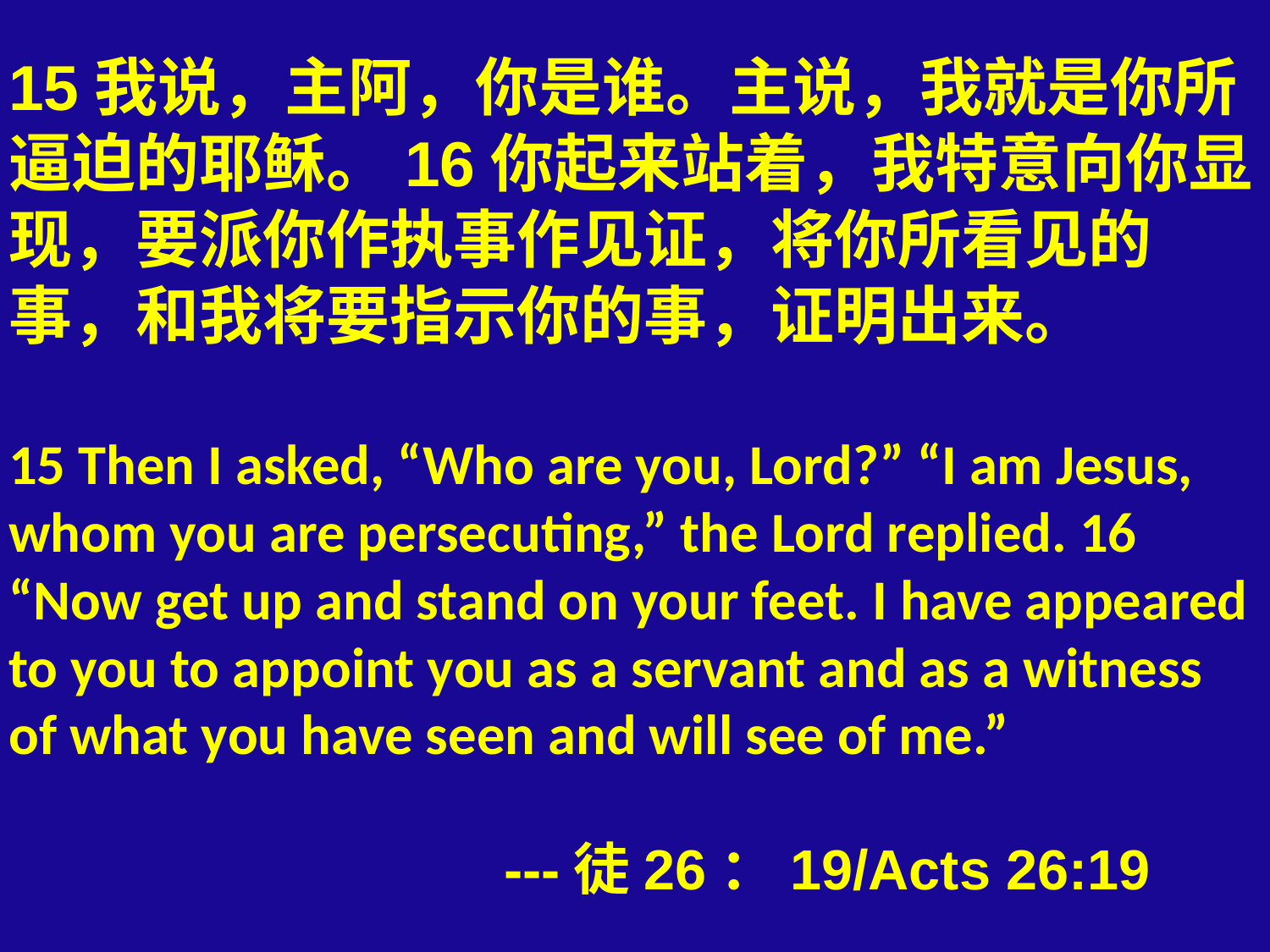

# 15我说，主阿，你是谁。主说，我就是你所逼迫的耶稣。16你起来站着，我特意向你显现，要派你作执事作见证，将你所看见的事，和我将要指示你的事，证明出来。 15 Then I asked, “Who are you, Lord?” “I am Jesus, whom you are persecuting,” the Lord replied. 16 “Now get up and stand on your feet. I have appeared to you to appoint you as a servant and as a witness of what you have seen and will see of me.” ---徒26：19/Acts 26:19